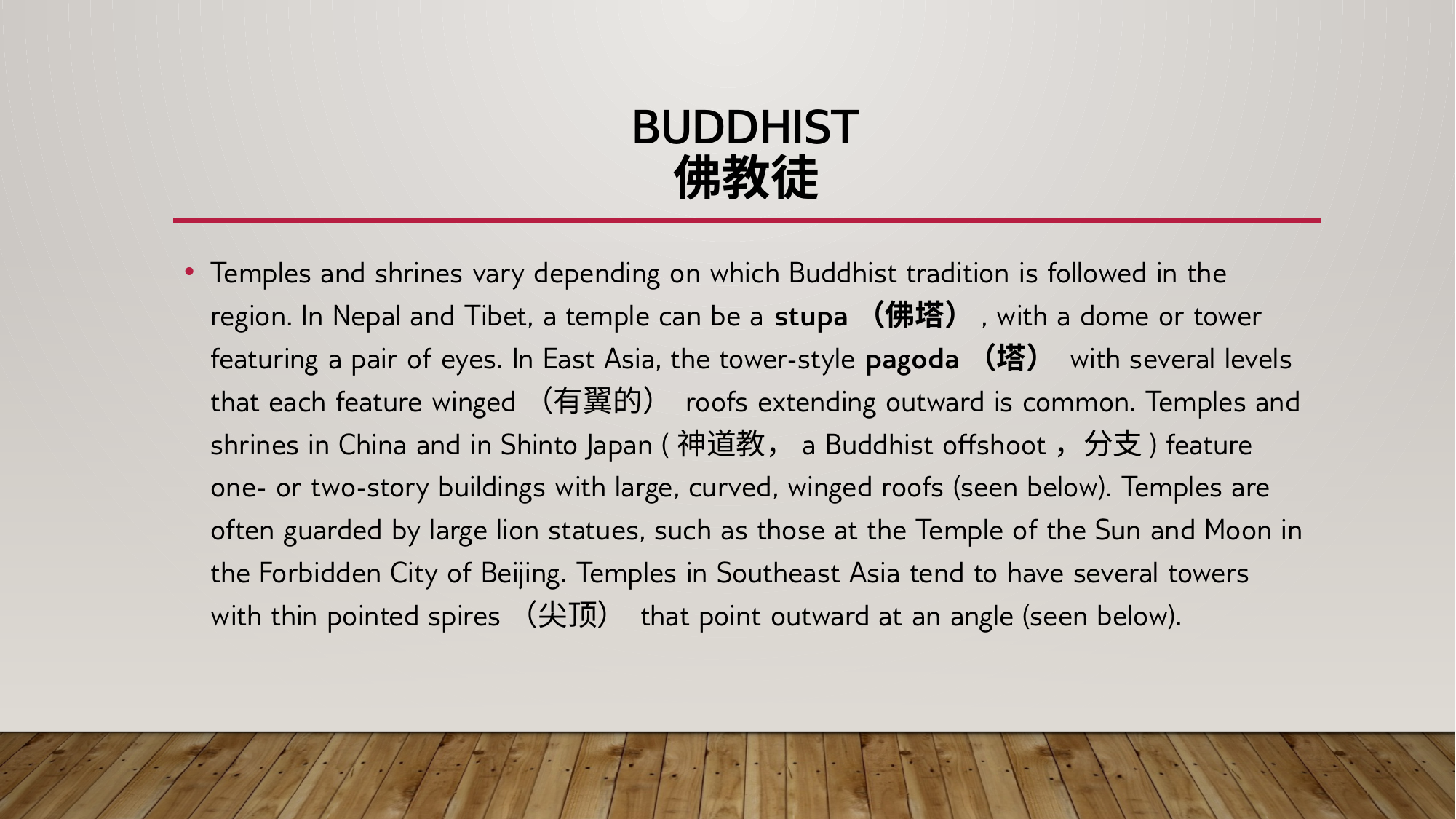

# Buddhist 佛教徒
Temples and shrines vary depending on which Buddhist tradition is followed in the region. In Nepal and Tibet, a temple can be a stupa（佛塔）, with a dome or tower featuring a pair of eyes. In East Asia, the tower-style pagoda（塔） with several levels that each feature winged（有翼的） roofs extending outward is common. Temples and shrines in China and in Shinto Japan (神道教，a Buddhist offshoot，分支) feature one- or two-story buildings with large, curved, winged roofs (seen below). Temples are often guarded by large lion statues, such as those at the Temple of the Sun and Moon in the Forbidden City of Beijing. Temples in Southeast Asia tend to have several towers with thin pointed spires（尖顶） that point outward at an angle (seen below).